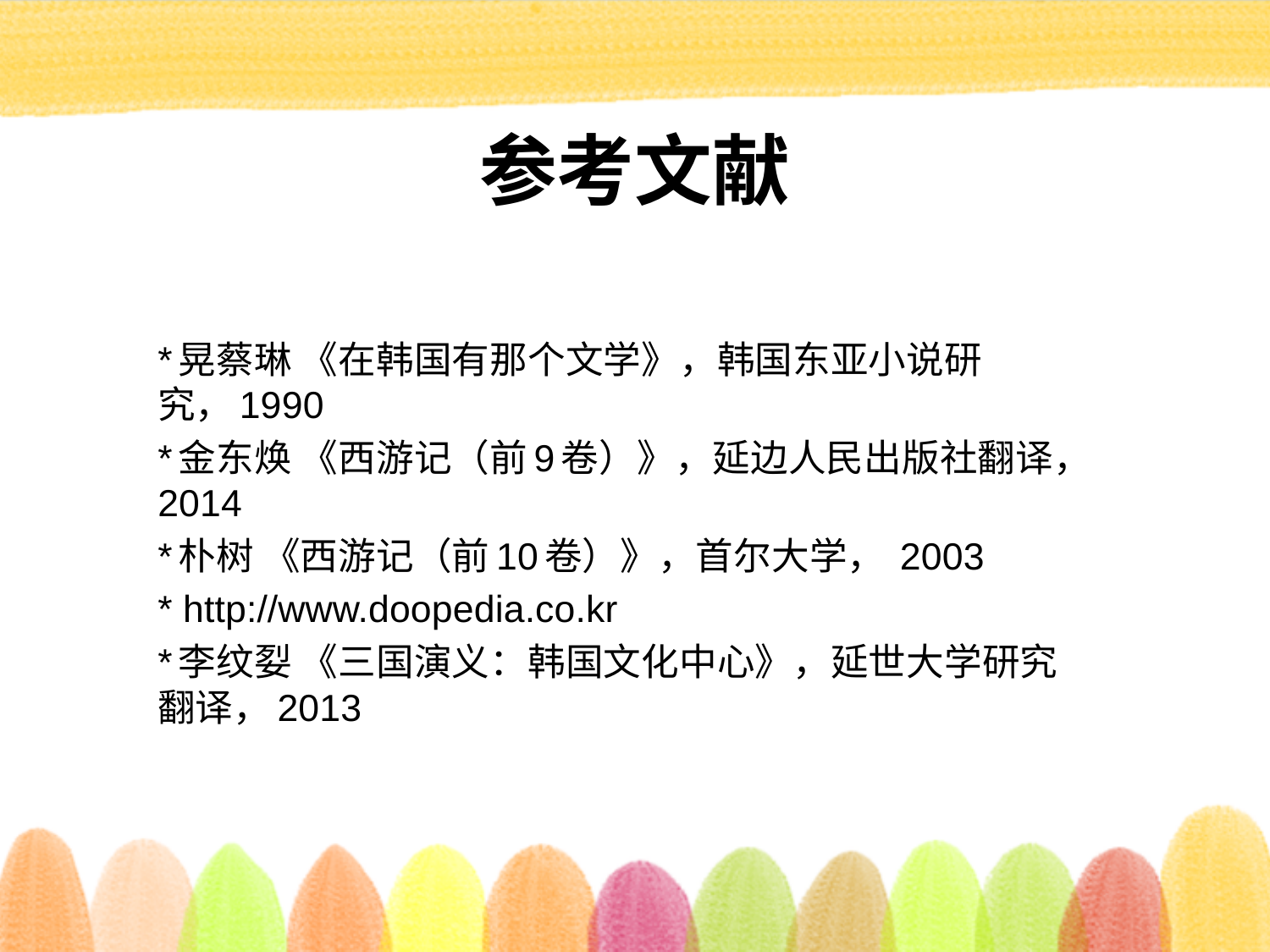

# 参考文献

*晃蔡琳 《在韩国有那个文学》，韩国东亚小说研究，1990
*金东焕 《西游记（前9卷）》，延边人民出版社翻译，2014
*朴树 《西游记（前10卷）》，首尔大学， 2003
* http://www.doopedia.co.kr
*李纹姴 《三国演义：韩国文化中心》，延世大学研究翻译，2013